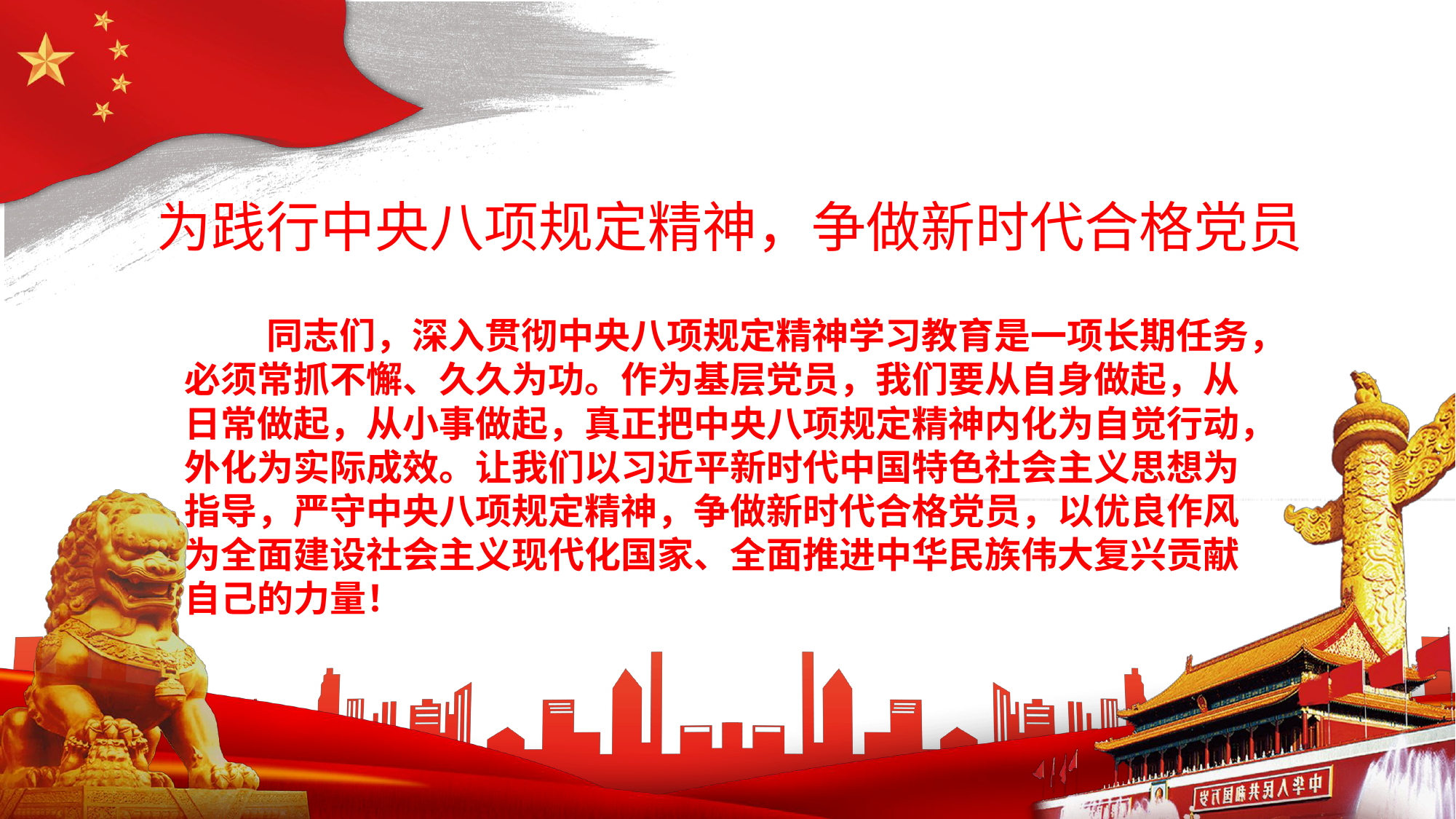

为践行中央八项规定精神，争做新时代合格党员
         同志们，深入贯彻中央八项规定精神学习教育是一项长期任务，必须常抓不懈、久久为功。作为基层党员，我们要从自身做起，从日常做起，从小事做起，真正把中央八项规定精神内化为自觉行动，外化为实际成效。让我们以习近平新时代中国特色社会主义思想为指导，严守中央八项规定精神，争做新时代合格党员，以优良作风为全面建设社会主义现代化国家、全面推进中华民族伟大复兴贡献自己的力量！